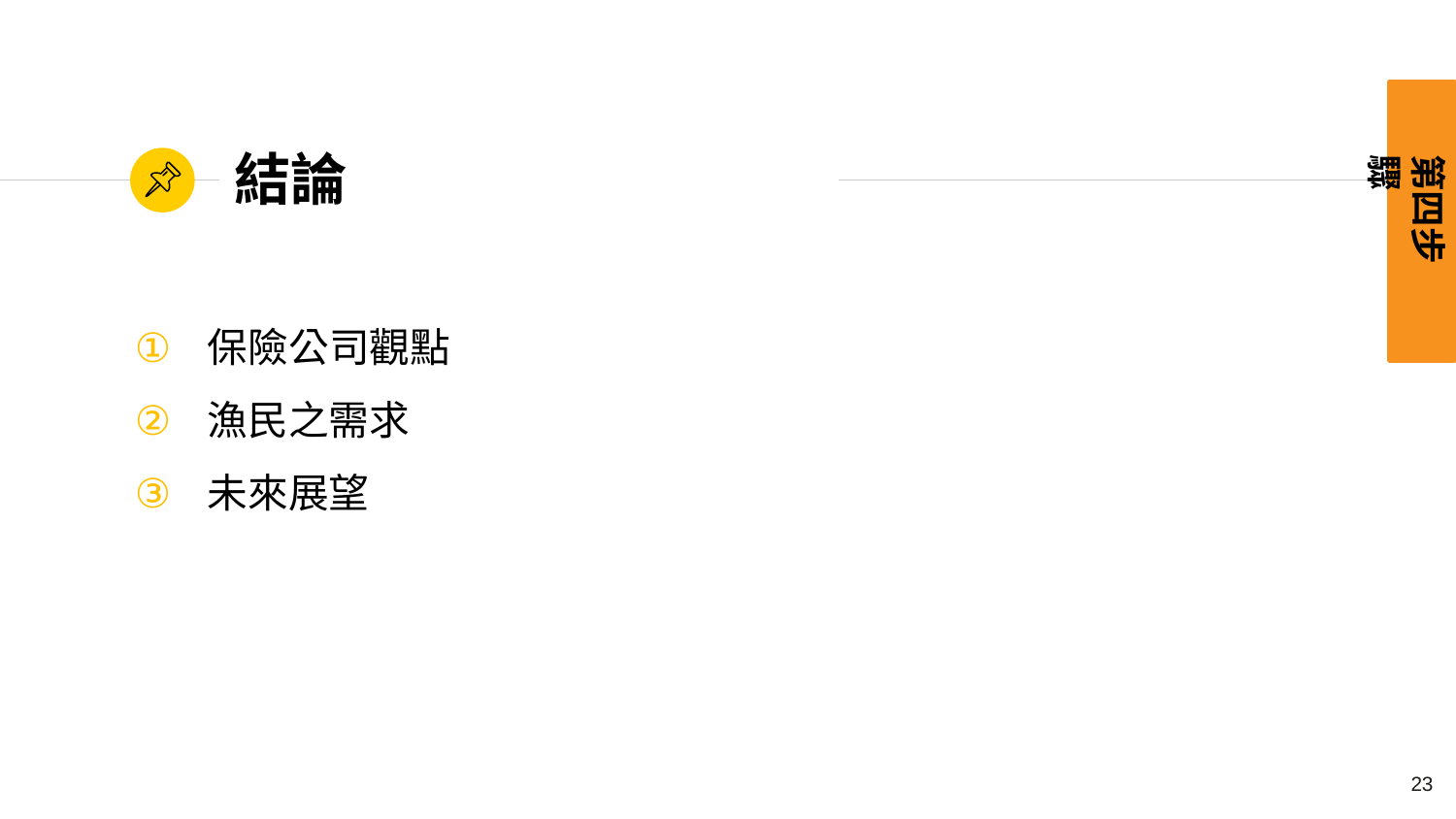

第四步驟
# 結論

保險公司觀點
漁民之需求
未來展望

23